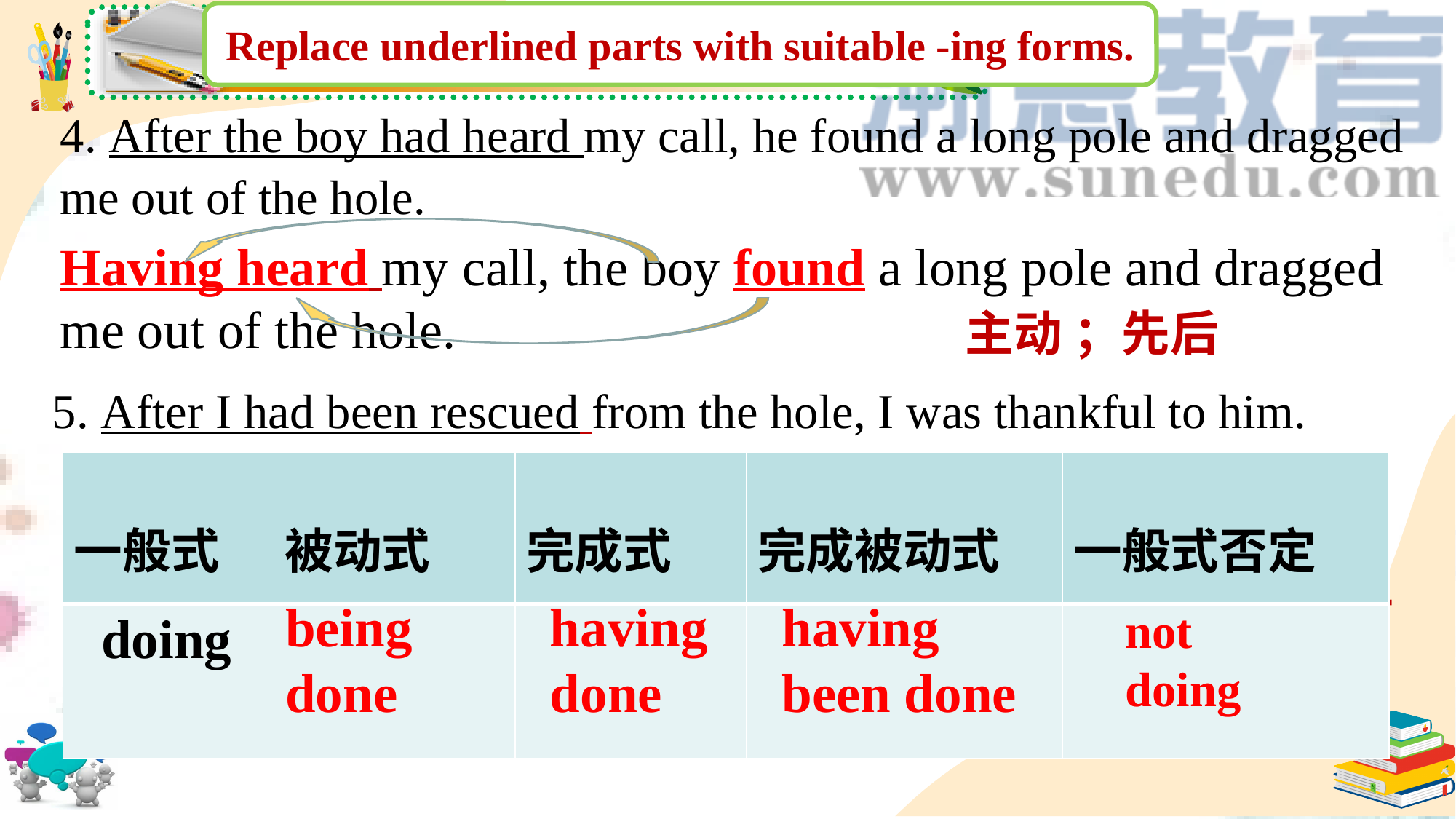

Replace underlined parts with suitable -ing forms.
4. After the boy had heard my call, he found a long pole and dragged me out of the hole.

Having heard my call, the boy found a long pole and dragged me out of the hole.
主动 ；先后

5. After I had been rescued from the hole, I was thankful to him.
| 一般式 | 被动式 | 完成式 | 完成被动式 | 一般式否定 |
| --- | --- | --- | --- | --- |
| doing |  |  |  |  |

Having been rescued from the hole, I was thankful to him.

被动 ；先后
being
done
having
done
having been done
not
doing